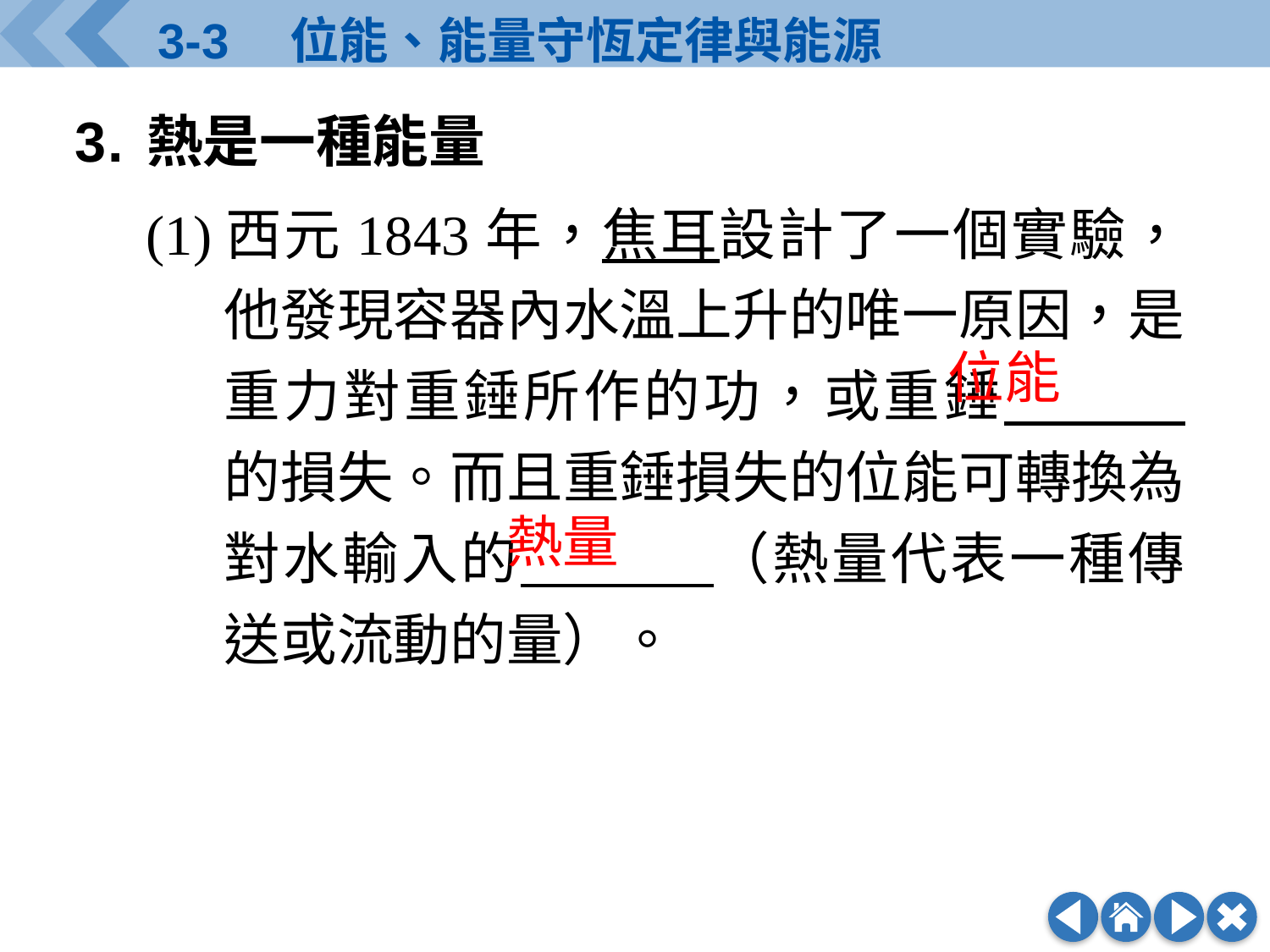

熱是一種能量
(1)	西元1843年，焦耳設計了一個實驗，他發現容器內水溫上升的唯一原因，是重力對重錘所作的功，或重錘　　     的損失。而且重錘損失的位能可轉換為對水輸入的　　 　（熱量代表一種傳送或流動的量）。
位能
熱量